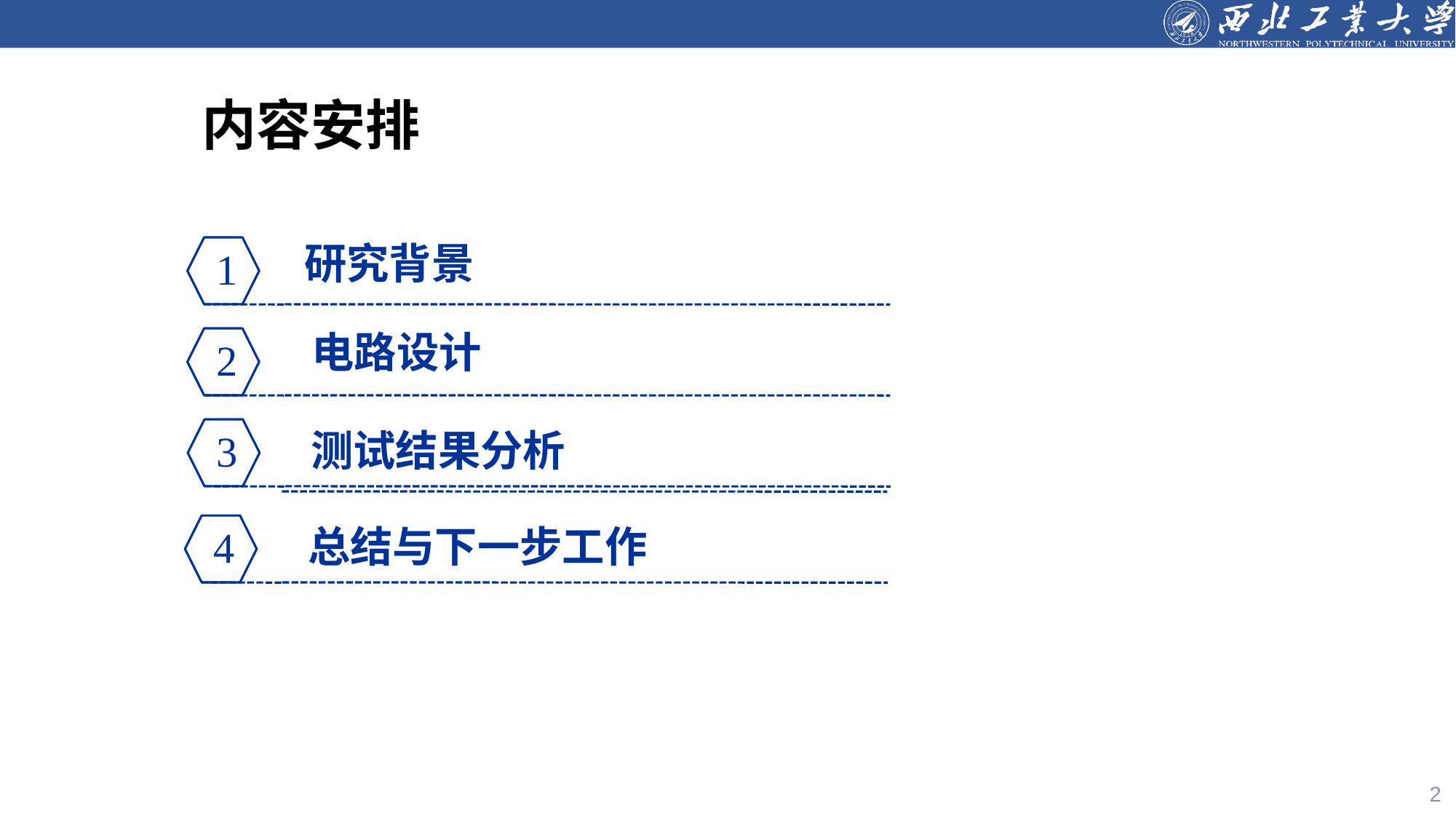

# 内容安排
研究背景

1
电路设计

2
测试结果分析

3
总结与下一步工作

4
2